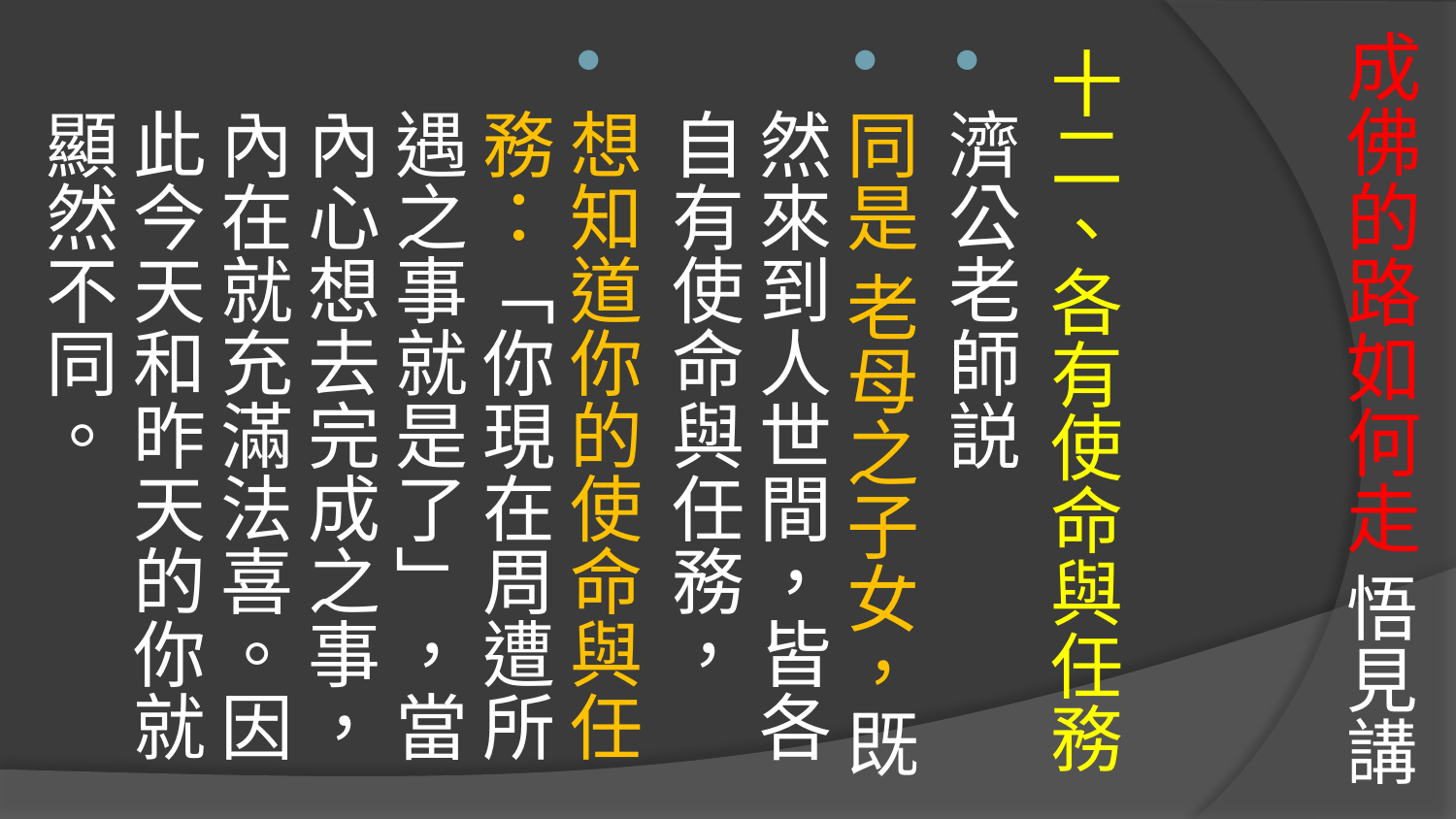

# 成佛的路如何走 悟見講
十二、各有使命與任務
濟公老師説
同是 老母之子女，既然來到人世間，皆各自有使命與任務，
想知道你的使命與任務：「你現在周遭所遇之事就是了」，當內心想去完成之事，內在就充滿法喜。因此今天和昨天的你就顯然不同。